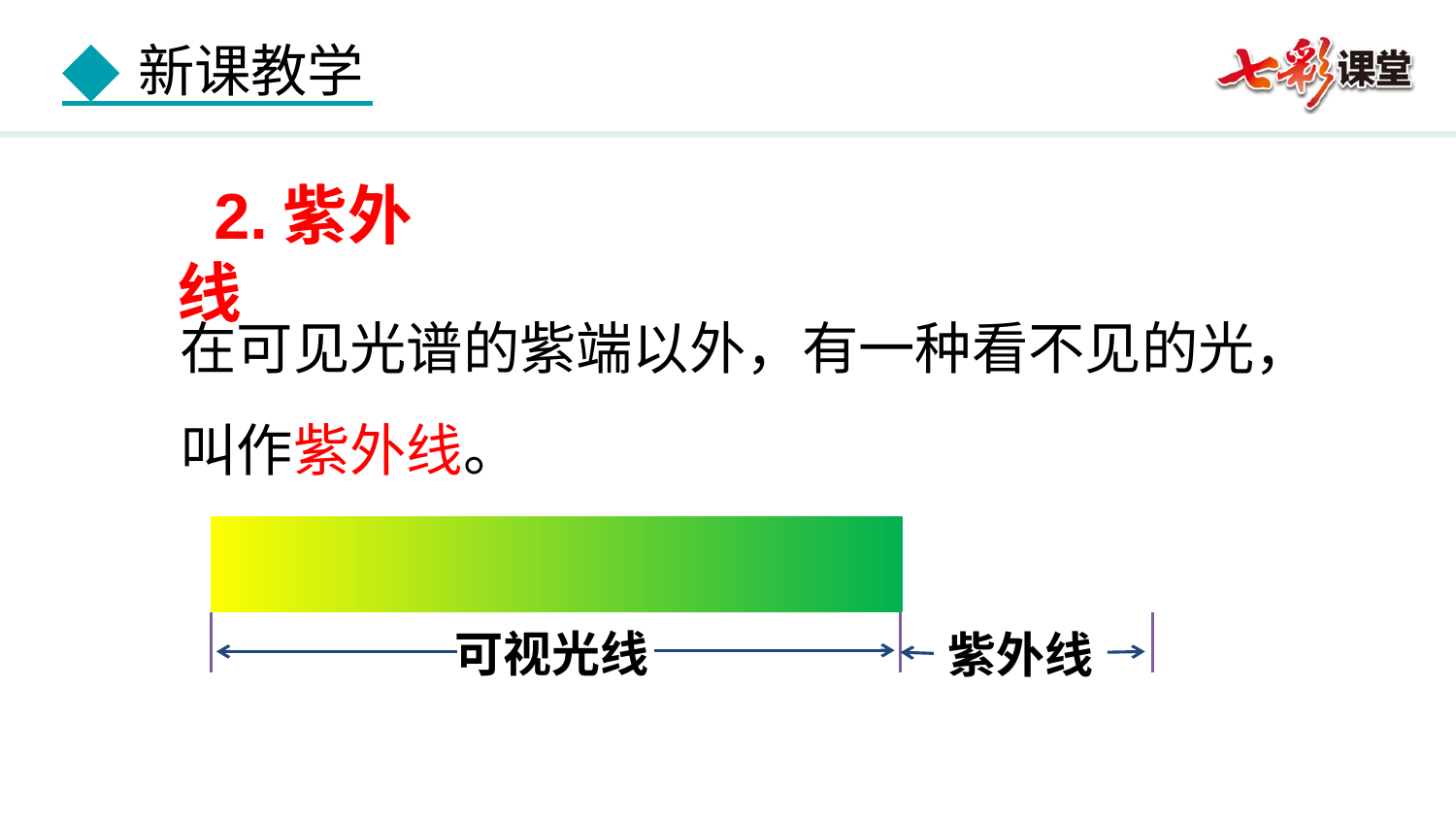

2.紫外线
在可见光谱的紫端以外，有一种看不见的光，叫作紫外线。

可视光线
紫外线